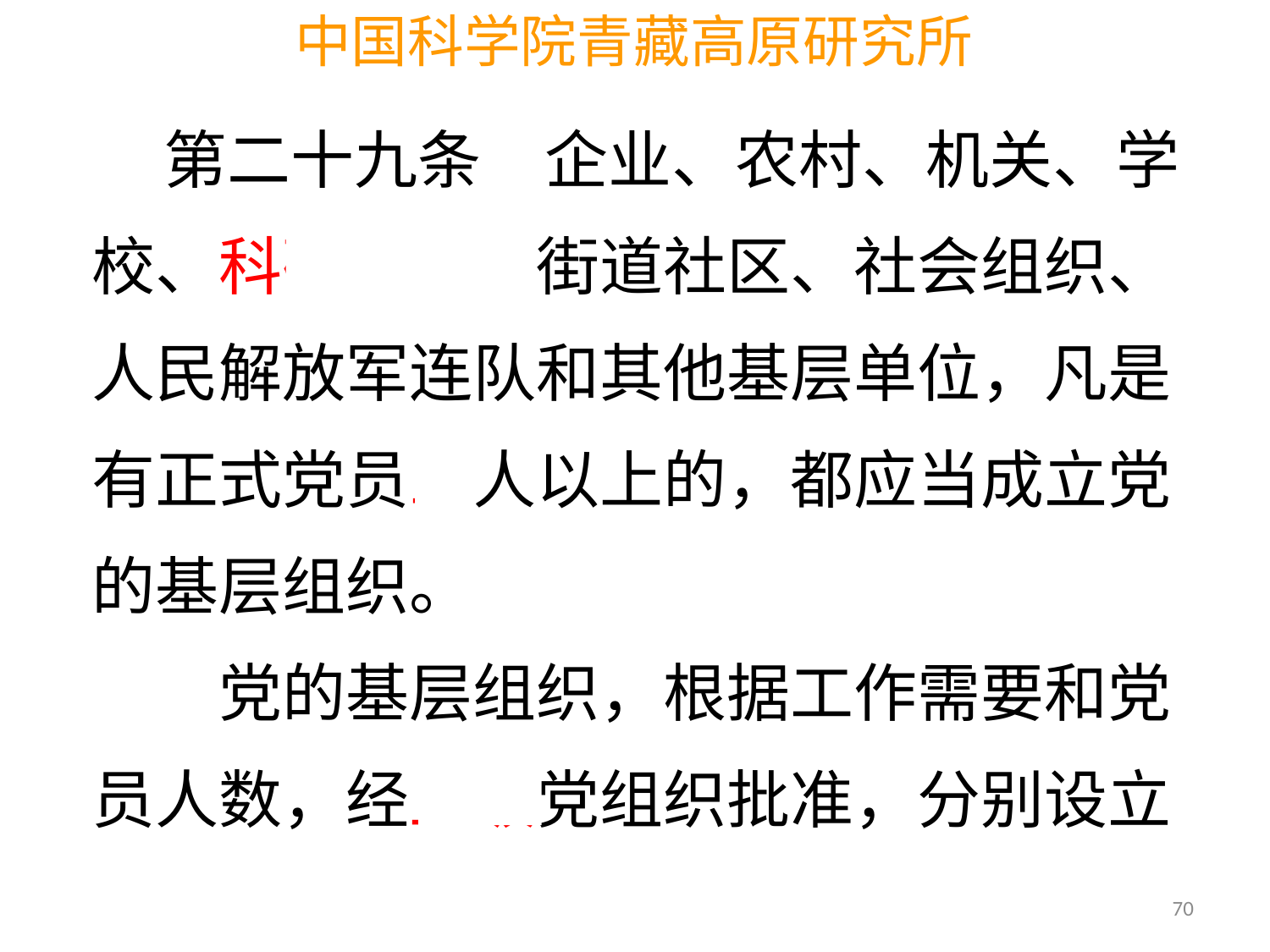

# 第二十九条　企业、农村、机关、学校、科研院所、街道社区、社会组织、人民解放军连队和其他基层单位，凡是有正式党员三人以上的，都应当成立党的基层组织。 　　党的基层组织，根据工作需要和党员人数，经上级党组织批准，分别设立

70